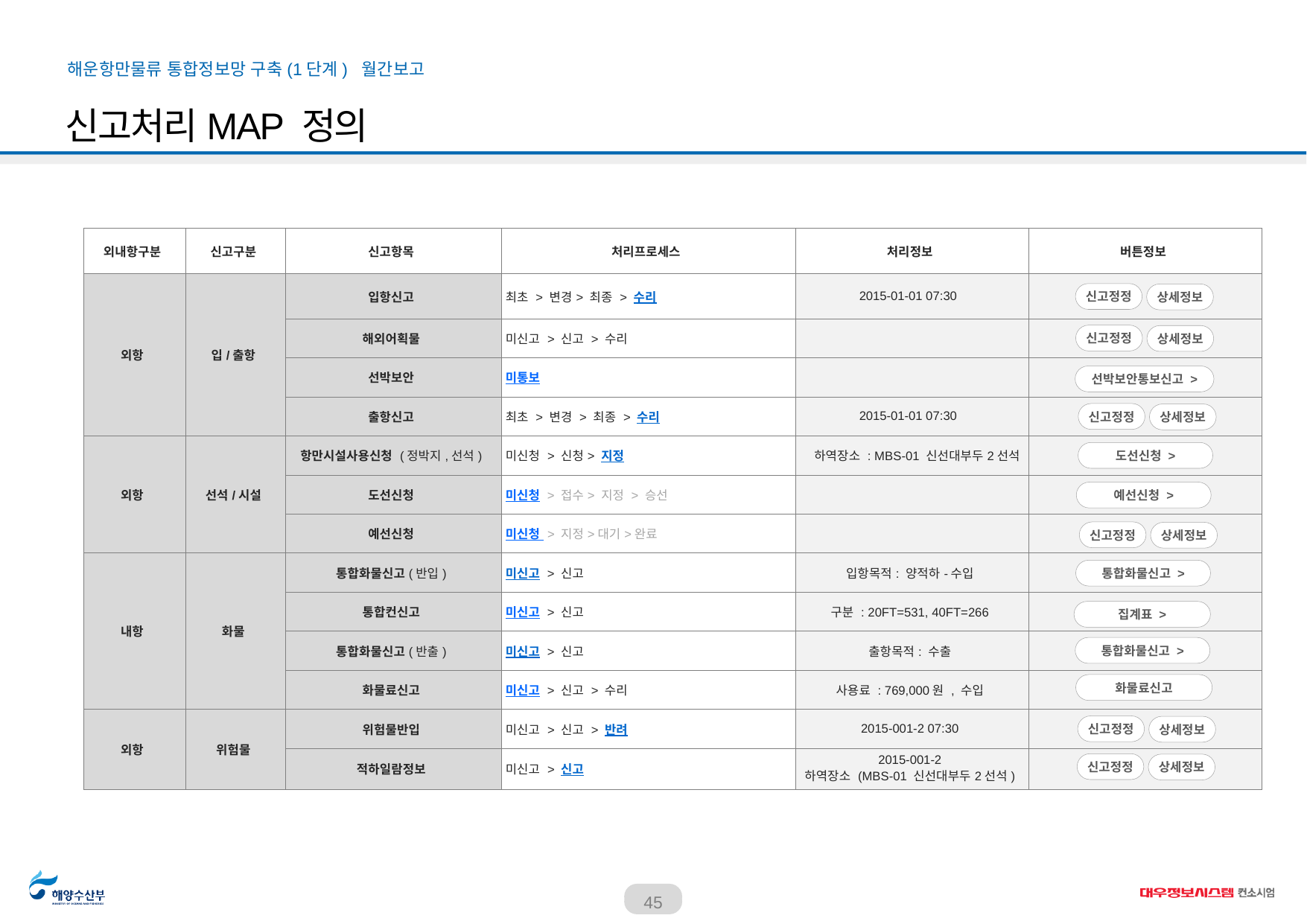

신고처리MAP 정의
| 외내항구분 | 신고구분 | 신고항목 | 처리프로세스 | 처리정보 | 버튼정보 |
| --- | --- | --- | --- | --- | --- |
| 외항 | 입/출항 | 입항신고 | 최초 > 변경> 최종 > 수리 | 2015-01-01 07:30 |  |
|  |  | 해외어획물 | 미신고 > 신고 > 수리 |  |  |
|  |  | 선박보안 | 미통보 |  |  |
|  |  | 출항신고 | 최초 > 변경 > 최종 > 수리 | 2015-01-01 07:30 |  |
| 외항 | 선석/시설 | 항만시설사용신청 (정박지,선석) | 미신청 > 신청> 지정 | 하역장소 : MBS-01 신선대부두2선석 |  |
|  |  | 도선신청 | 미신청 > 접수> 지정 > 승선 |  |  |
|  |  | 예선신청 | 미신청 > 지정>대기>완료 |  |  |
| 내항 | 화물 | 통합화물신고(반입) | 미신고 > 신고 | 입항목적: 양적하-수입 |  |
|  |  | 통합컨신고 | 미신고 > 신고 | 구분 : 20FT=531, 40FT=266 |  |
|  |  | 통합화물신고(반출) | 미신고 > 신고 | 출항목적: 수출 |  |
|  |  | 화물료신고 | 미신고 > 신고 > 수리 | 사용료 : 769,000원 , 수입 |  |
| 외항 | 위험물 | 위험물반입 | 미신고 > 신고 > 반려 | 2015-001-2 07:30 |  |
|  |  | 적하일람정보 | 미신고 > 신고 | 2015-001-2 하역장소 (MBS-01 신선대부두2선석) |  |
신고정정
상세정보
신고정정
상세정보
선박보안통보신고 >
신고정정
상세정보
도선신청 >
예선신청 >
신고정정
상세정보
통합화물신고 >
집계표 >
통합화물신고 >
화물료신고
신고정정
상세정보
신고정정
상세정보

45